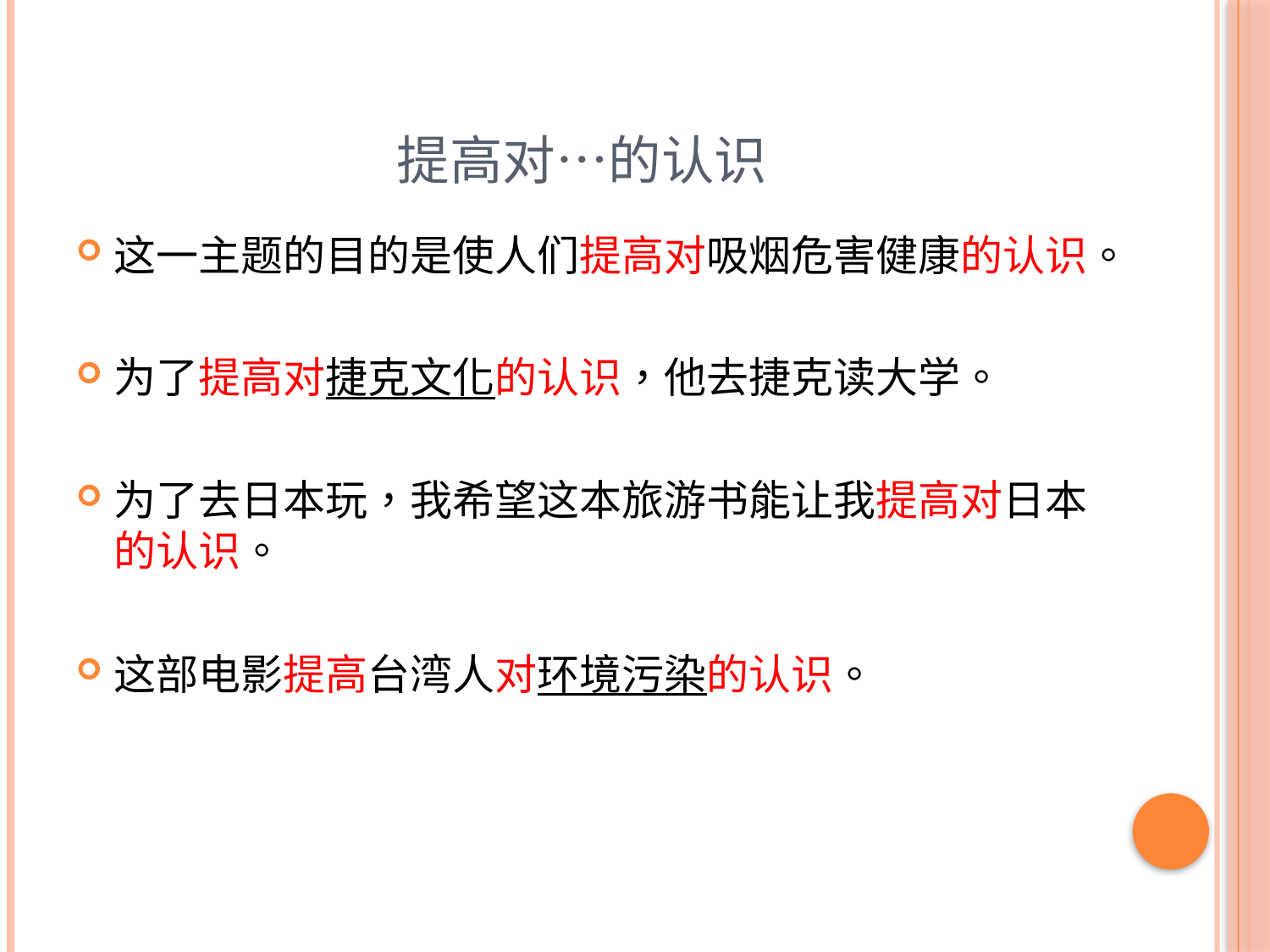

# 提高对…的认识
这一主题的目的是使人们提高对吸烟危害健康的认识。

为了提高对捷克文化的认识，他去捷克读大学。

为了去日本玩，我希望这本旅游书能让我提高对日本的认识。

这部电影提高台湾人对环境污染的认识。